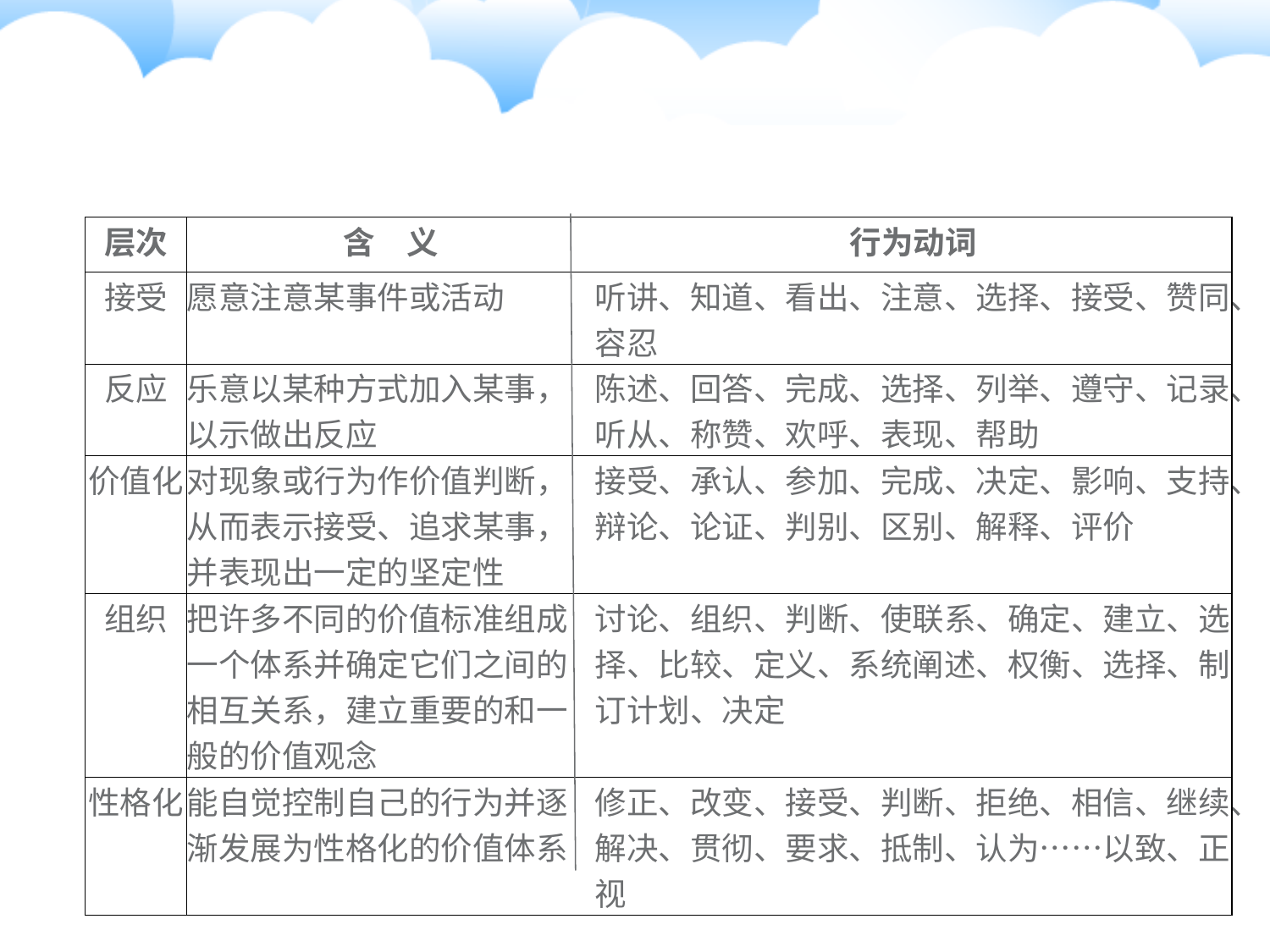

| 层次 | 含　义 | 行为动词 |
| --- | --- | --- |
| 接受 | 愿意注意某事件或活动 | 听讲、知道、看出、注意、选择、接受、赞同、容忍 |
| 反应 | 乐意以某种方式加入某事，以示做出反应 | 陈述、回答、完成、选择、列举、遵守、记录、听从、称赞、欢呼、表现、帮助 |
| 价值化 | 对现象或行为作价值判断，从而表示接受、追求某事，并表现出一定的坚定性 | 接受、承认、参加、完成、决定、影响、支持、辩论、论证、判别、区别、解释、评价 |
| 组织 | 把许多不同的价值标准组成一个体系并确定它们之间的相互关系，建立重要的和一般的价值观念 | 讨论、组织、判断、使联系、确定、建立、选择、比较、定义、系统阐述、权衡、选择、制订计划、决定 |
| 性格化 | 能自觉控制自己的行为并逐渐发展为性格化的价值体系 | 修正、改变、接受、判断、拒绝、相信、继续、解决、贯彻、要求、抵制、认为……以致、正视 |